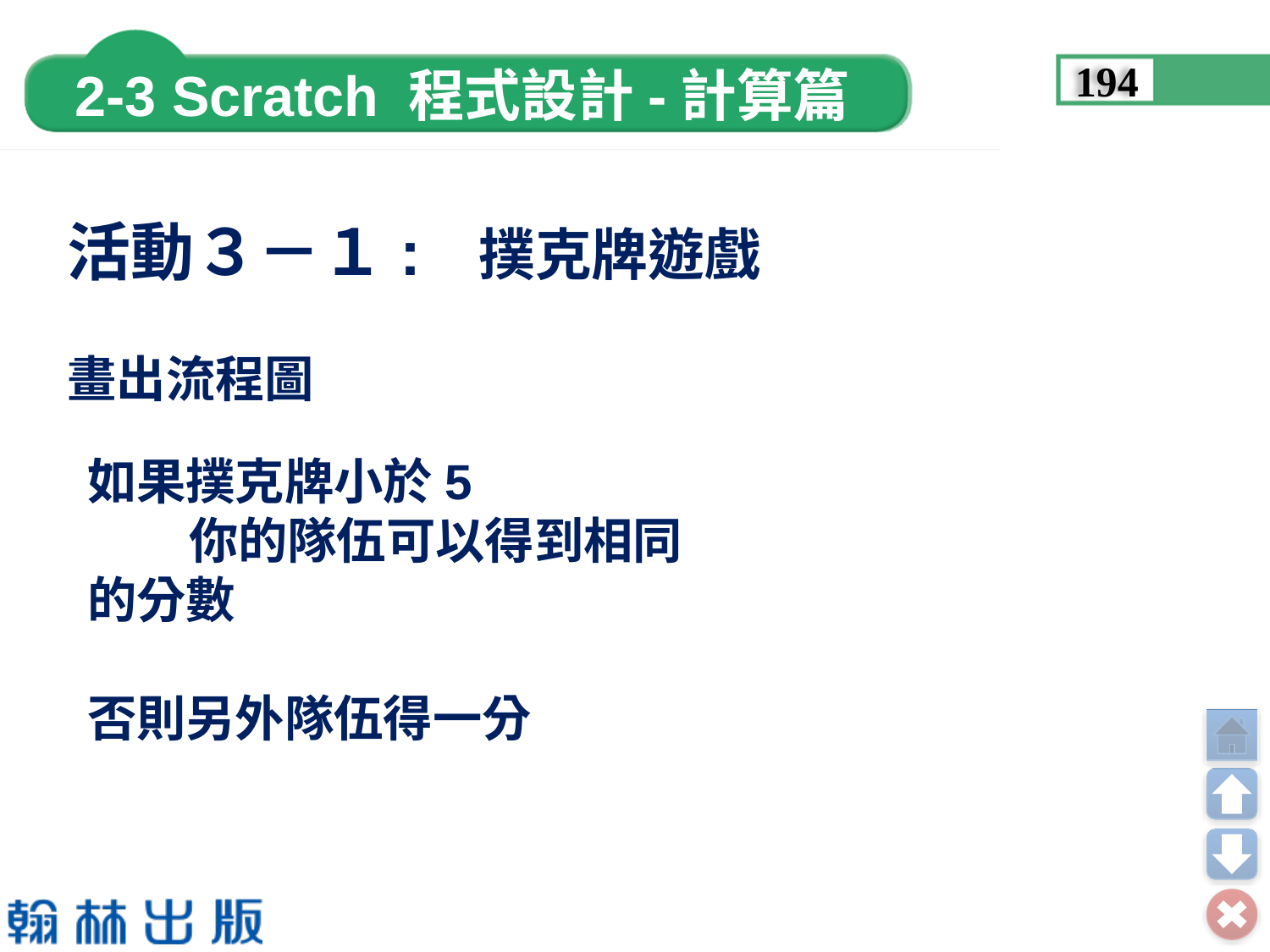

194
活動３－１:　撲克牌遊戲
畫出流程圖
如果撲克牌小於5
        你的隊伍可以得到相同的分數

否則另外隊伍得一分
如果撲克牌小於5
        你的隊伍可以得到相同的分數

否則另外隊伍得一分